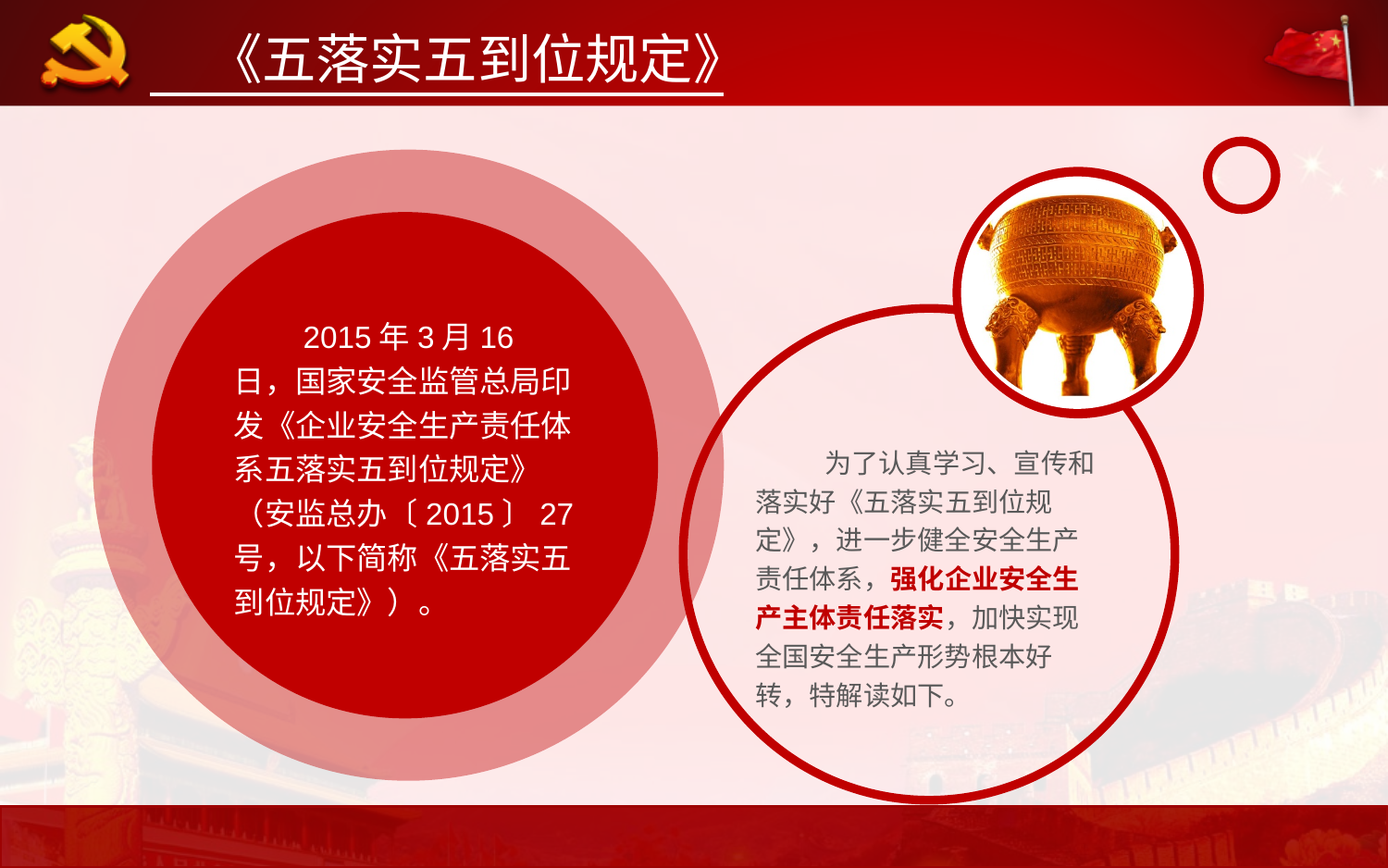

《五落实五到位规定》

2015年3月16日，国家安全监管总局印发《企业安全生产责任体系五落实五到位规定》（安监总办〔2015〕27号，以下简称《五落实五到位规定》）。

为了认真学习、宣传和落实好《五落实五到位规定》，进一步健全安全生产责任体系，强化企业安全生产主体责任落实，加快实现全国安全生产形势根本好转，特解读如下。